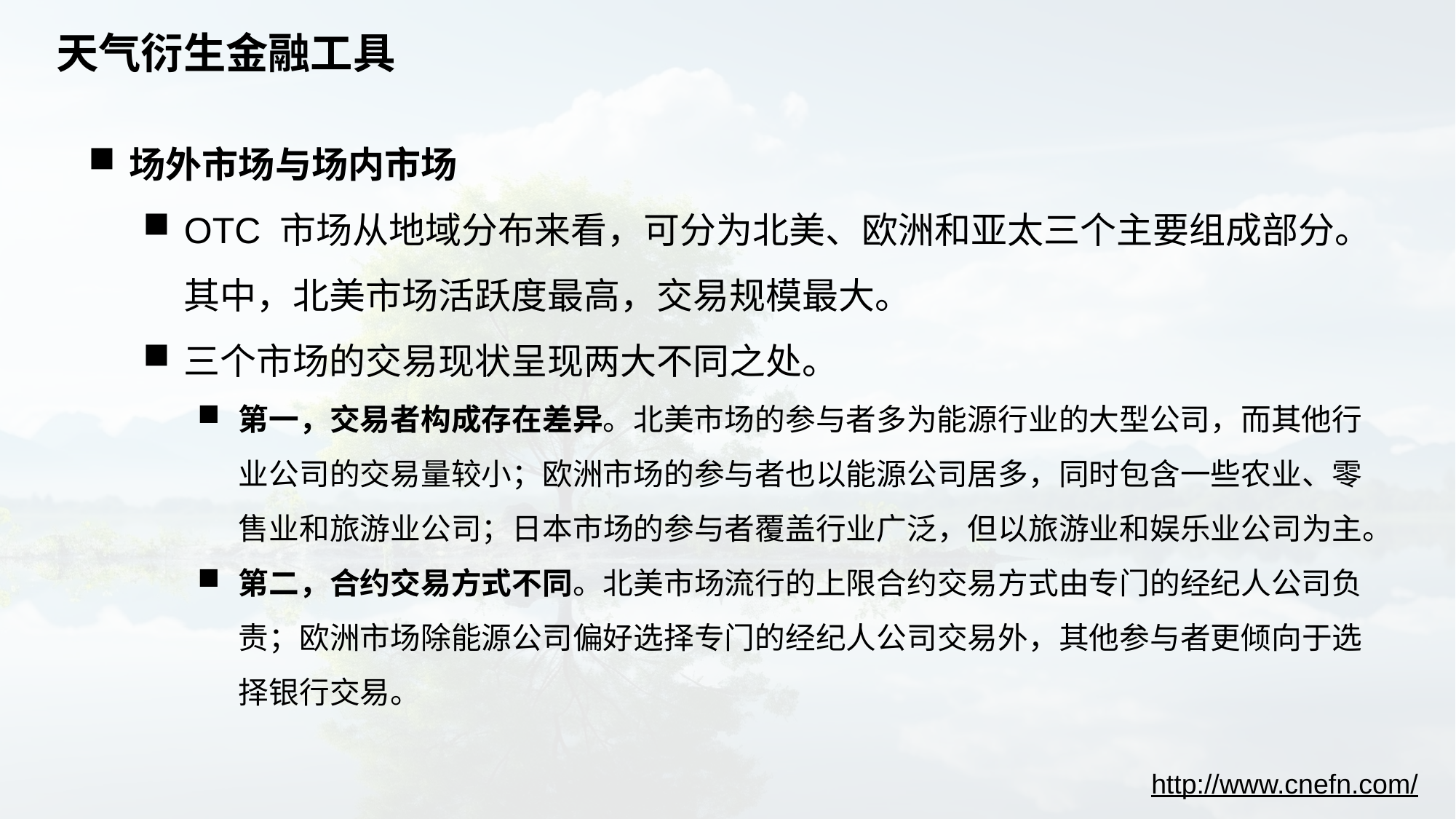

# 天气衍生金融工具
场外市场与场内市场
OTC 市场从地域分布来看，可分为北美、欧洲和亚太三个主要组成部分。其中，北美市场活跃度最高，交易规模最大。
三个市场的交易现状呈现两大不同之处。
第一，交易者构成存在差异。北美市场的参与者多为能源行业的大型公司，而其他行业公司的交易量较小；欧洲市场的参与者也以能源公司居多，同时包含一些农业、零售业和旅游业公司；日本市场的参与者覆盖行业广泛，但以旅游业和娱乐业公司为主。
第二，合约交易方式不同。北美市场流行的上限合约交易方式由专门的经纪人公司负责；欧洲市场除能源公司偏好选择专门的经纪人公司交易外，其他参与者更倾向于选择银行交易。